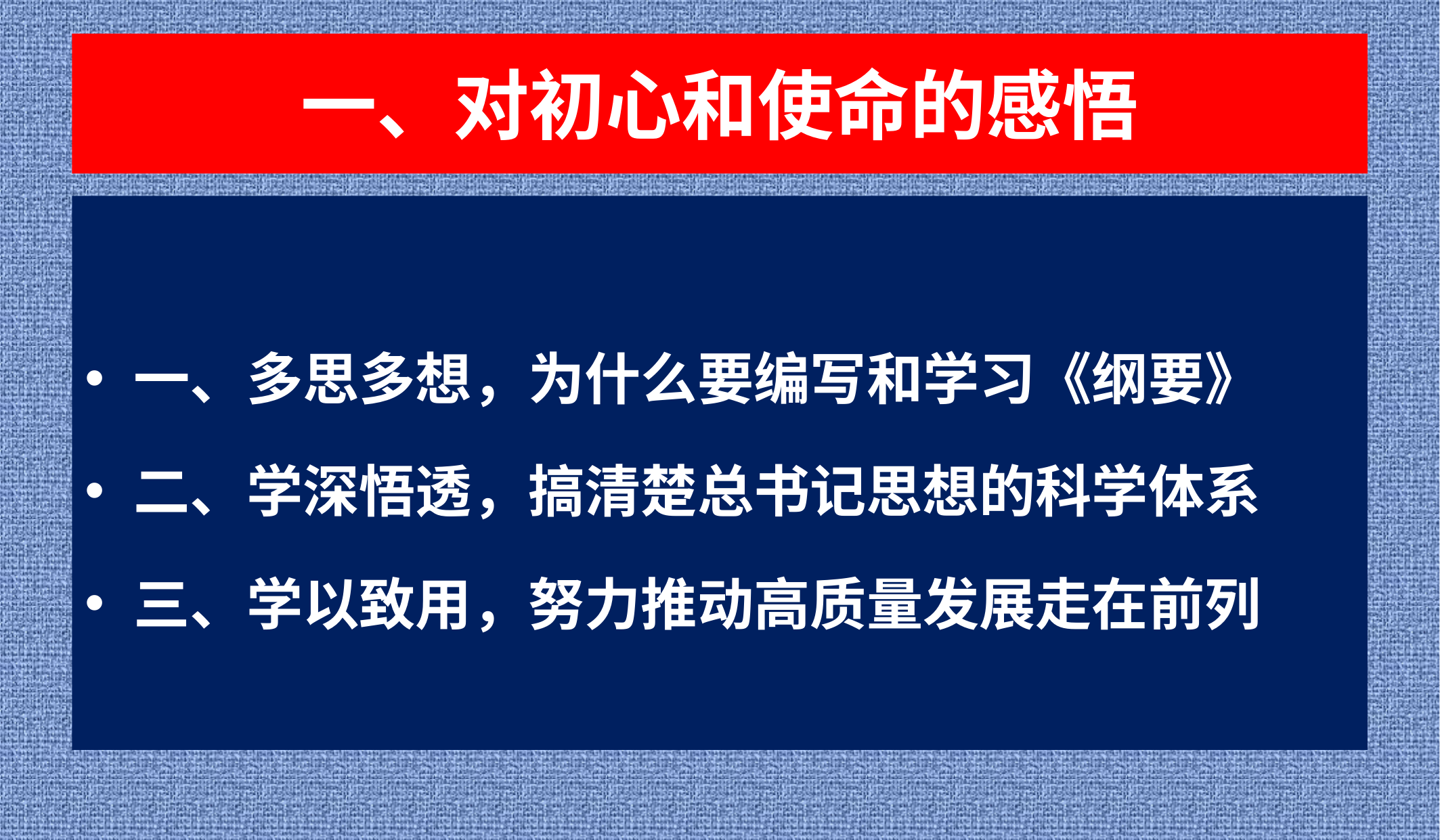

# 一、对初心和使命的感悟
一、多思多想，为什么要编写和学习《纲要》
二、学深悟透，搞清楚总书记思想的科学体系
三、学以致用，努力推动高质量发展走在前列